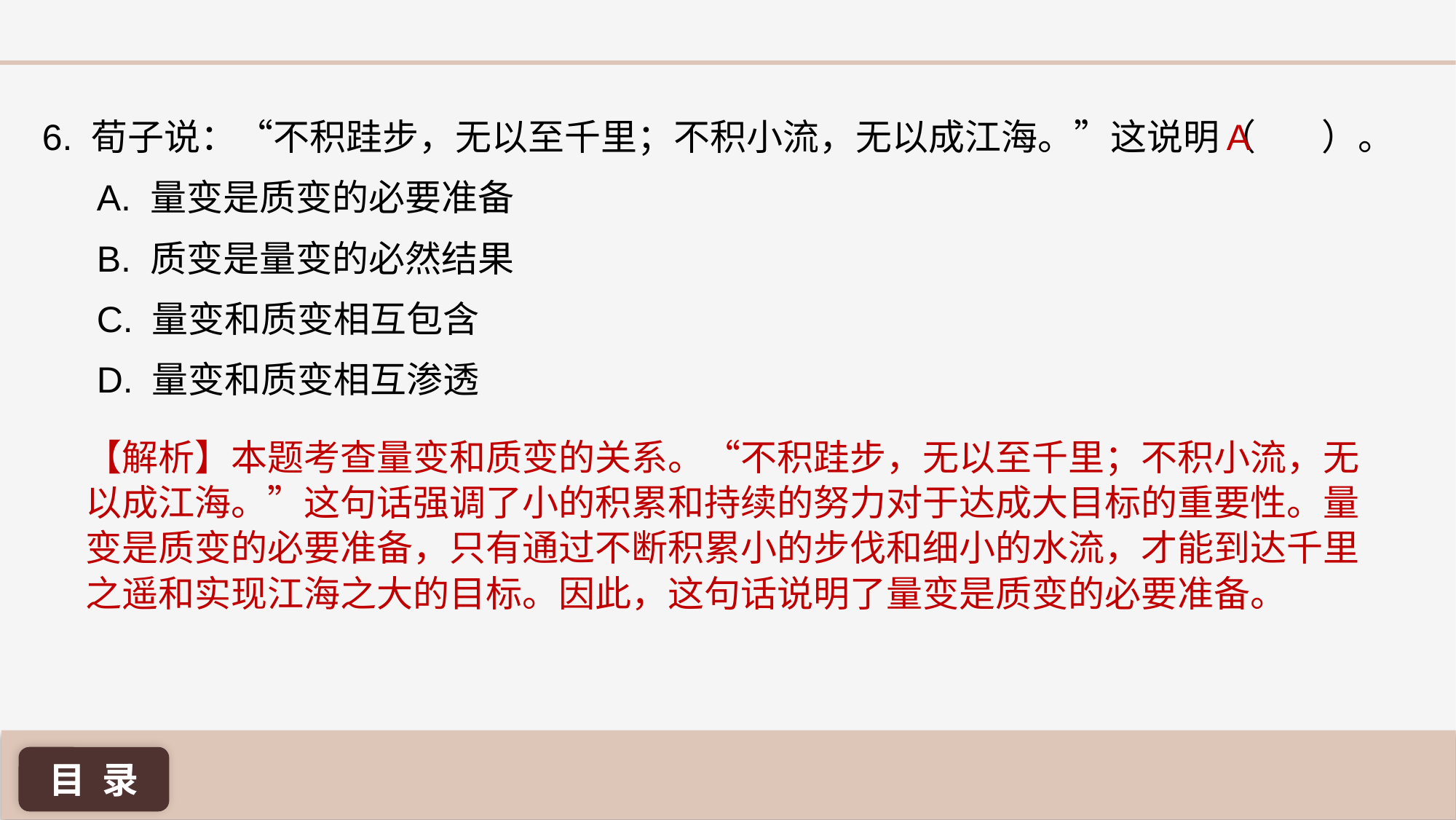

A
6. 荀子说：“不积跬步，无以至千里；不积小流，无以成江海。”这说明（        ）。
A. 量变是质变的必要准备
B. 质变是量变的必然结果
C. 量变和质变相互包含
D. 量变和质变相互渗透
【解析】本题考查量变和质变的关系。“不积跬步，无以至千里；不积小流，无以成江海。”这句话强调了小的积累和持续的努力对于达成大目标的重要性。量变是质变的必要准备，只有通过不断积累小的步伐和细小的水流，才能到达千里之遥和实现江海之大的目标。因此，这句话说明了量变是质变的必要准备。